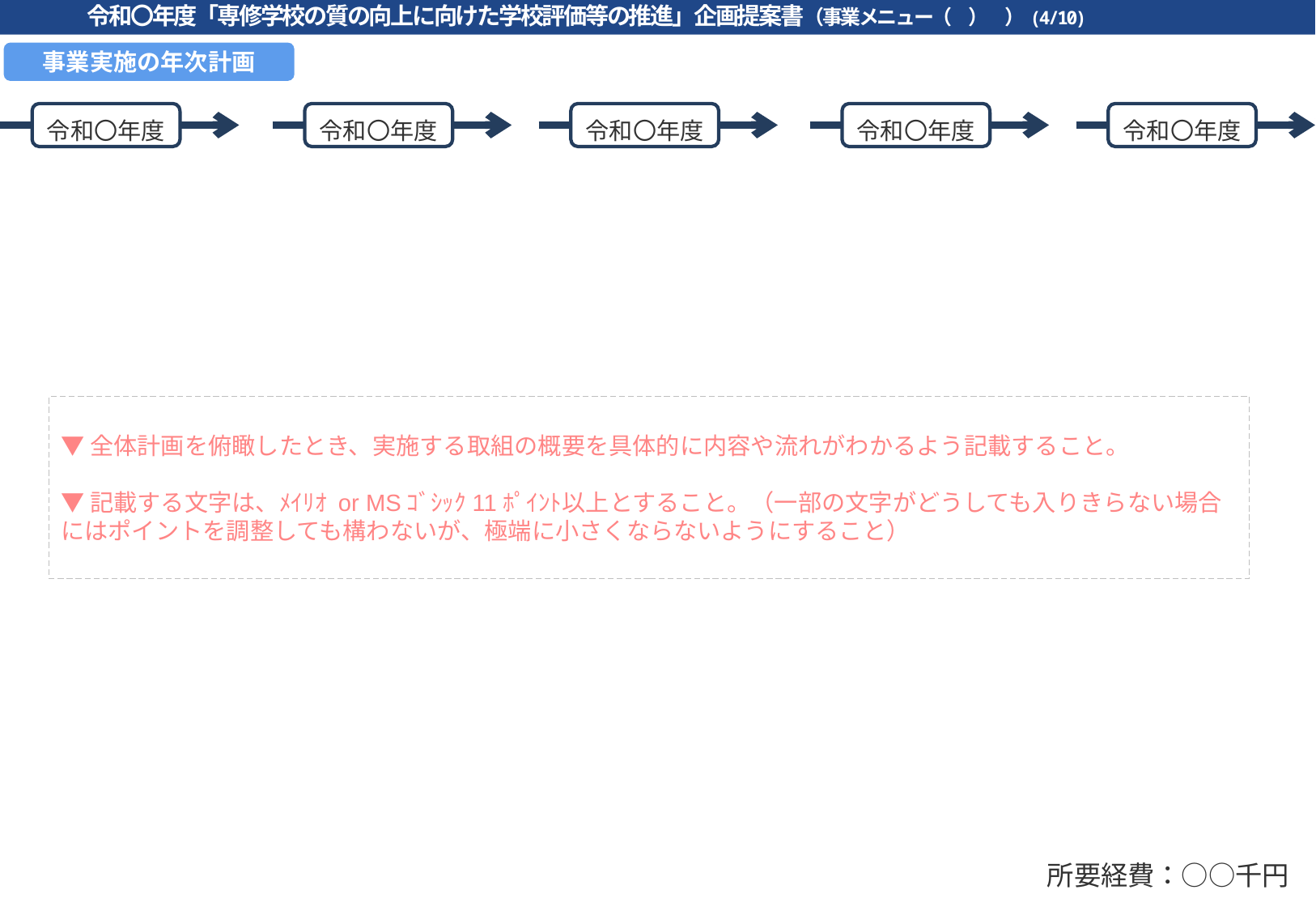

令和〇年度「専修学校の質の向上に向けた学校評価等の推進」企画提案書（事業メニュー（　）　）(4/10)
※実施予定年度分すべてご記載ください。
記載内容がわかれば1枚にまとめる必要はございません。
事業実施の年次計画
令和〇年度
令和〇年度
令和〇年度
令和〇年度
令和〇年度

▼全体計画を俯瞰したとき、実施する取組の概要を具体的に内容や流れがわかるよう記載すること。

▼記載する文字は、ﾒｲﾘｵ or MSｺﾞｼｯｸ11ﾎﾟｲﾝﾄ以上とすること。（一部の文字がどうしても入りきらない場合にはポイントを調整しても構わないが、極端に小さくならないようにすること）

所要経費：○○千円